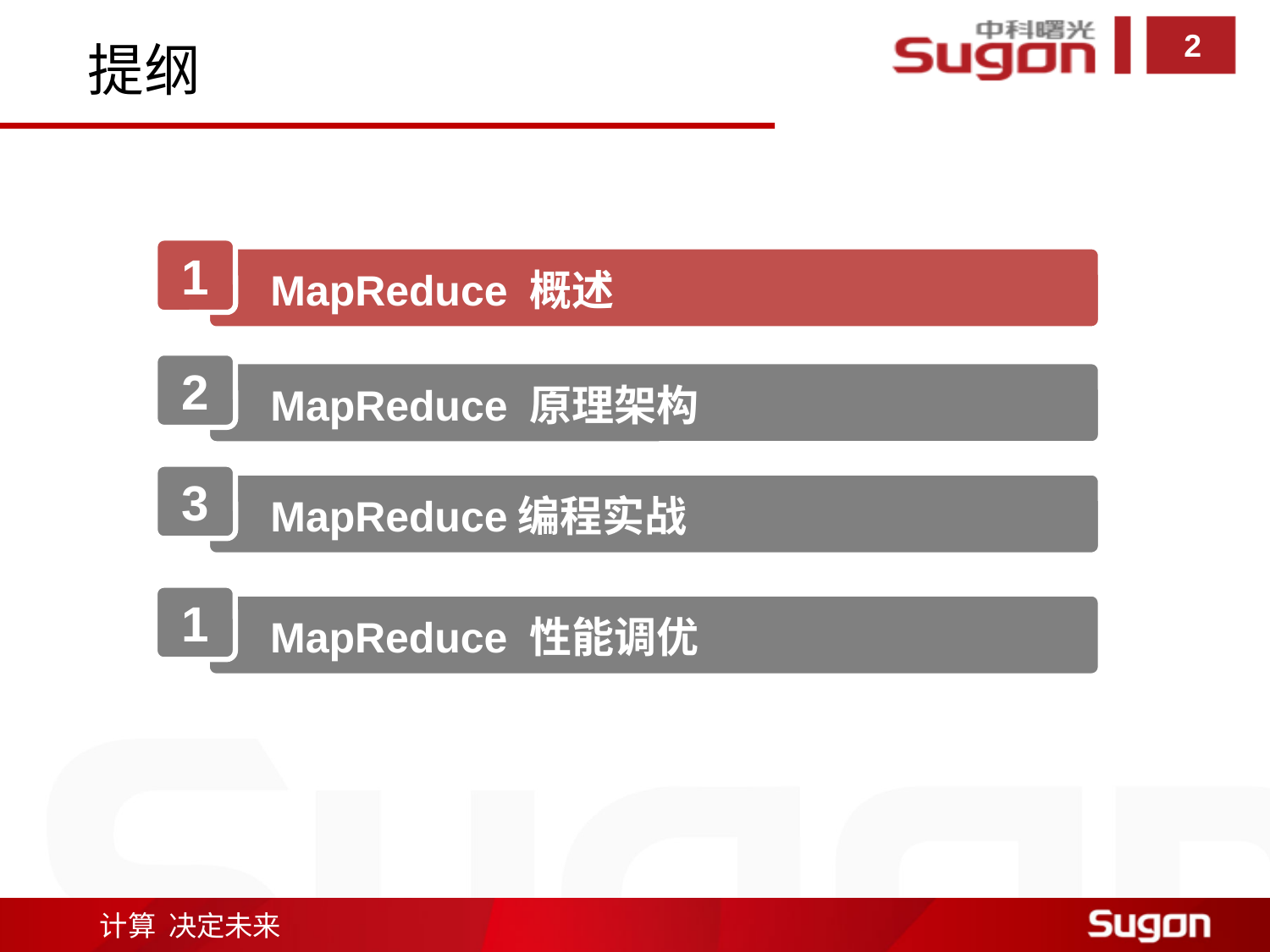

提纲
1

MapReduce 概述
2

MapReduce 原理架构
3

MapReduce编程实战
1

MapReduce 性能调优